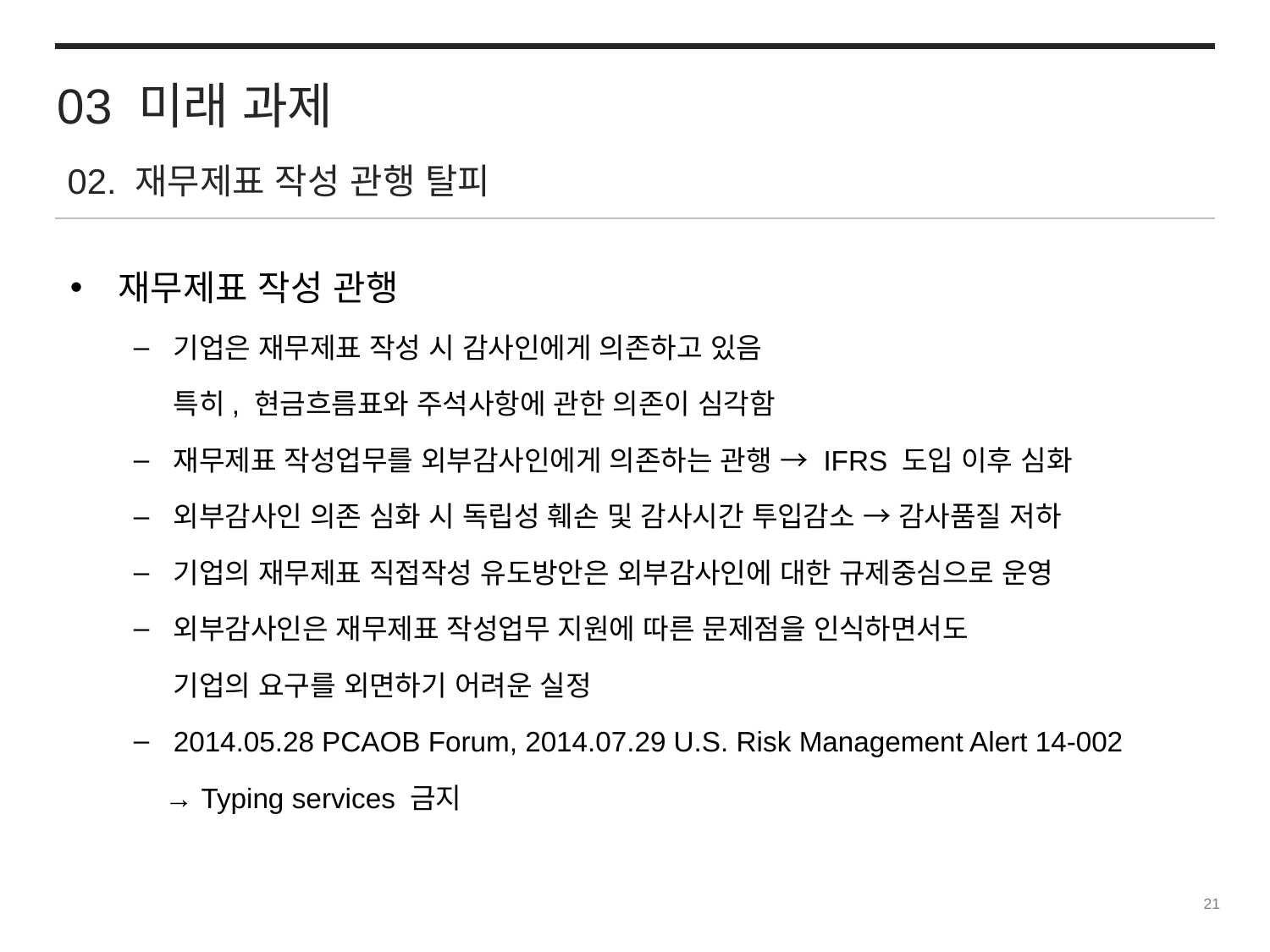

03 미래 과제
02. 재무제표 작성 관행 탈피
재무제표 작성 관행
기업은 재무제표 작성 시 감사인에게 의존하고 있음
	특히, 현금흐름표와 주석사항에 관한 의존이 심각함
재무제표 작성업무를 외부감사인에게 의존하는 관행 → IFRS 도입 이후 심화
외부감사인 의존 심화 시 독립성 훼손 및 감사시간 투입감소 → 감사품질 저하
기업의 재무제표 직접작성 유도방안은 외부감사인에 대한 규제중심으로 운영
외부감사인은 재무제표 작성업무 지원에 따른 문제점을 인식하면서도
	기업의 요구를 외면하기 어려운 실정
2014.05.28 PCAOB Forum, 2014.07.29 U.S. Risk Management Alert 14-002
    → Typing services 금지